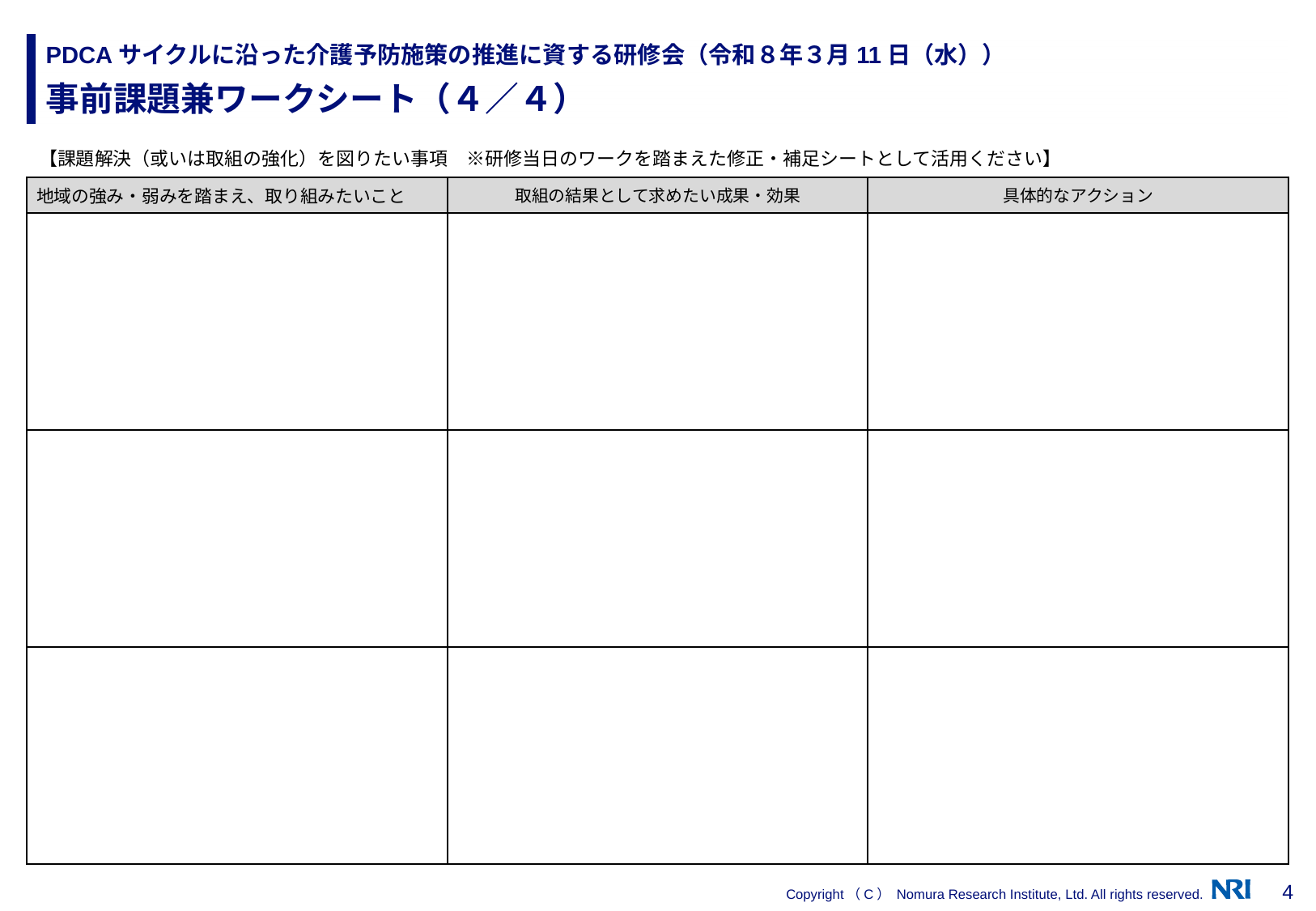

# 事前課題兼ワークシート（４／４）
PDCAサイクルに沿った介護予防施策の推進に資する研修会（令和８年３月11日（水））
| 【課題解決（或いは取組の強化）を図りたい事項　※研修当日のワークを踏まえた修正・補足シートとして活用ください】 |  |  |
| --- | --- | --- |
| 地域の強み・弱みを踏まえ、取り組みたいこと | 取組の結果として求めたい成果・効果 | 具体的なアクション |
|  |  |  |
|  |  |  |
|  |  |  |